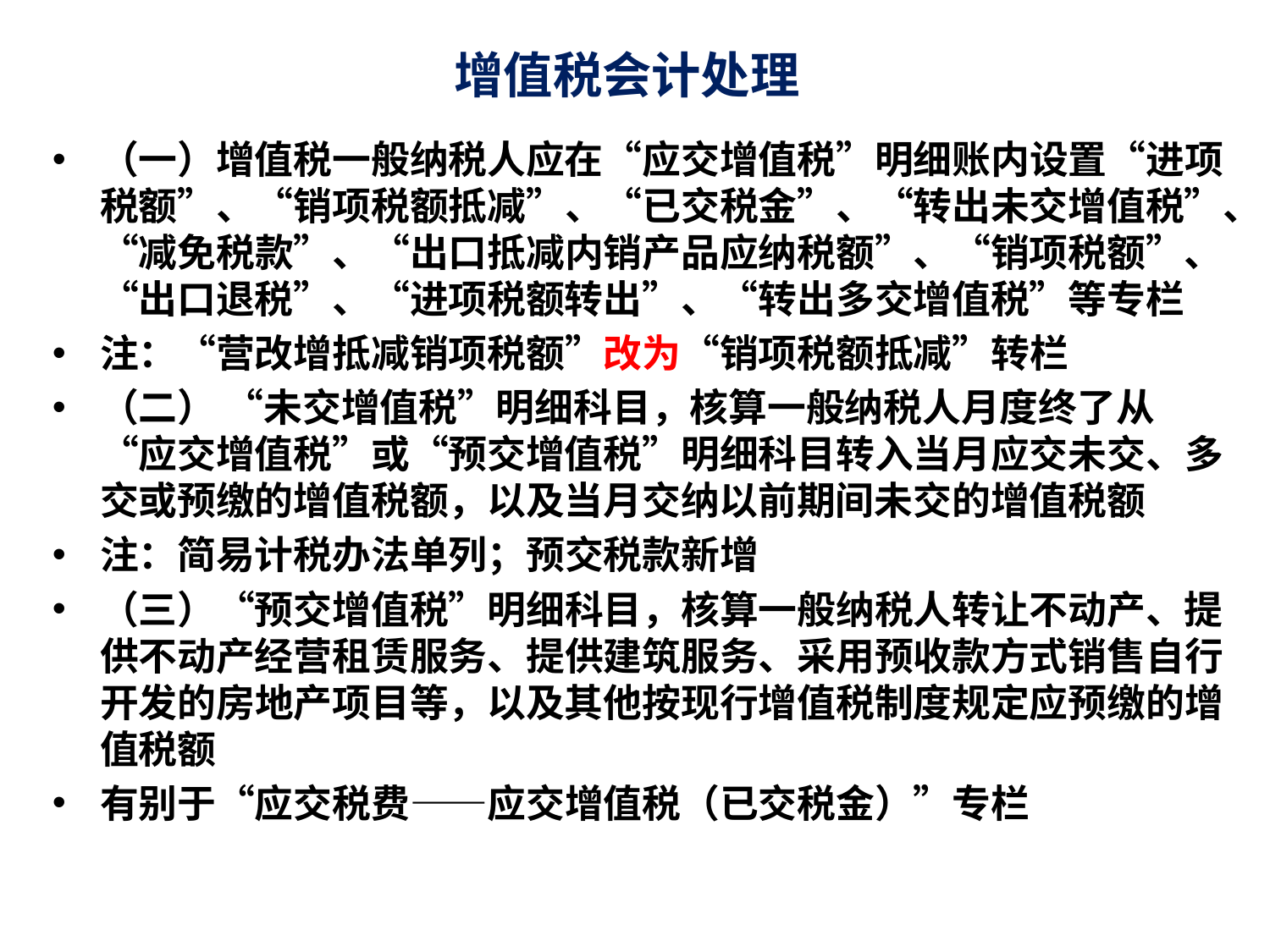

# 增值税会计处理
（一）增值税一般纳税人应在“应交增值税”明细账内设置“进项税额”、“销项税额抵减”、“已交税金”、“转出未交增值税”、“减免税款”、“出口抵减内销产品应纳税额”、“销项税额”、“出口退税”、“进项税额转出”、“转出多交增值税”等专栏
注：“营改增抵减销项税额”改为“销项税额抵减”转栏
（二） “未交增值税”明细科目，核算一般纳税人月度终了从“应交增值税”或“预交增值税”明细科目转入当月应交未交、多交或预缴的增值税额，以及当月交纳以前期间未交的增值税额
注：简易计税办法单列；预交税款新增
（三）“预交增值税”明细科目，核算一般纳税人转让不动产、提供不动产经营租赁服务、提供建筑服务、采用预收款方式销售自行开发的房地产项目等，以及其他按现行增值税制度规定应预缴的增值税额
有别于“应交税费——应交增值税（已交税金）”专栏